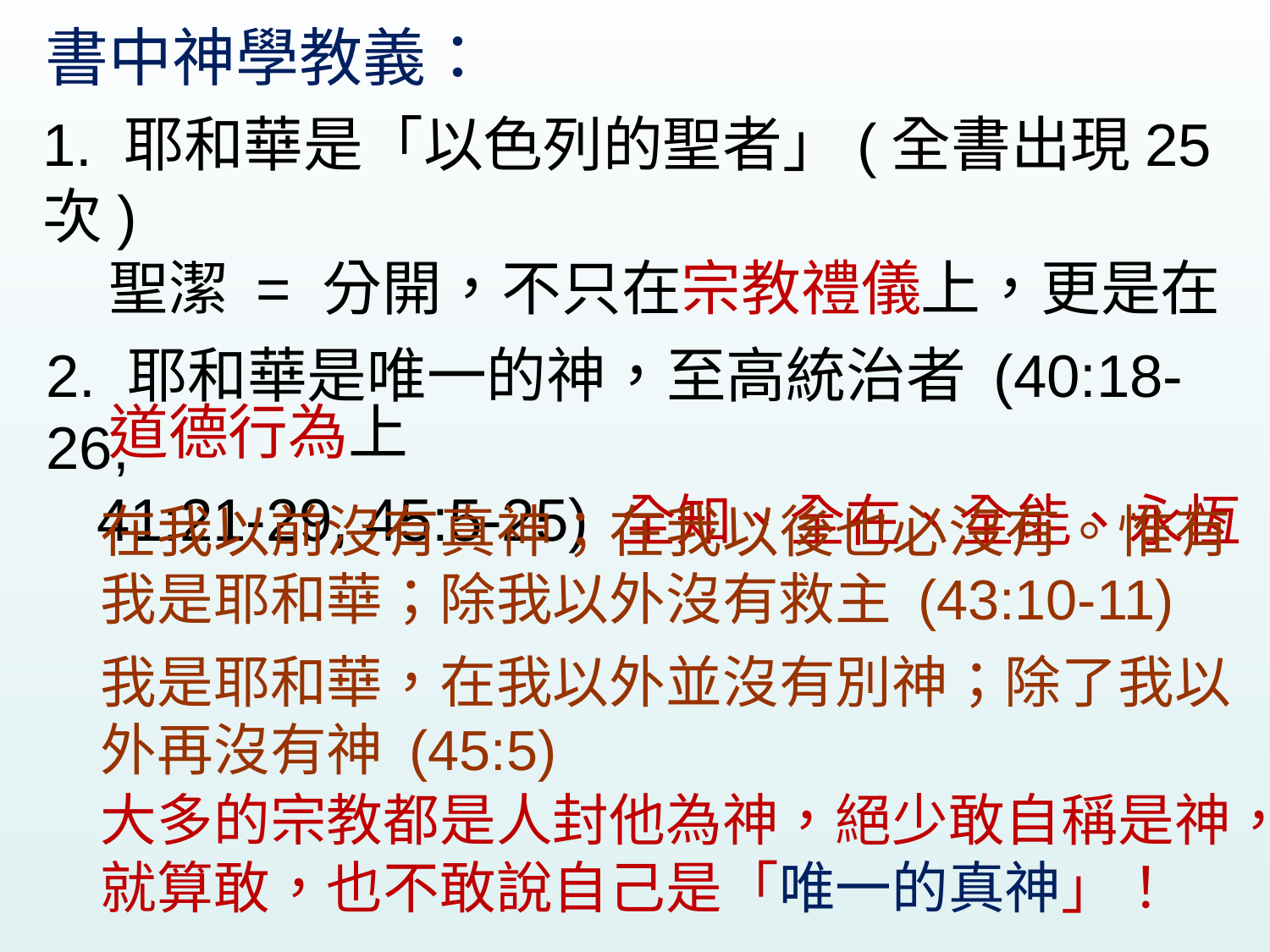

書中神學教義：
1. 耶和華是「以色列的聖者」(全書出現25次)
  聖潔 = 分開，不只在宗教禮儀上，更是在
  道德行為上
2. 耶和華是唯一的神，至高統治者 (40:18-26,
   41:21-29, 45:5-25) 全知、全在、全能、永恆
在我以前沒有真神；在我以後也必沒有。惟有我是耶和華；除我以外沒有救主 (43:10-11)
我是耶和華，在我以外並沒有別神；除了我以外再沒有神 (45:5)
大多的宗教都是人封他為神，絕少敢自稱是神，就算敢，也不敢說自己是「唯一的真神」！